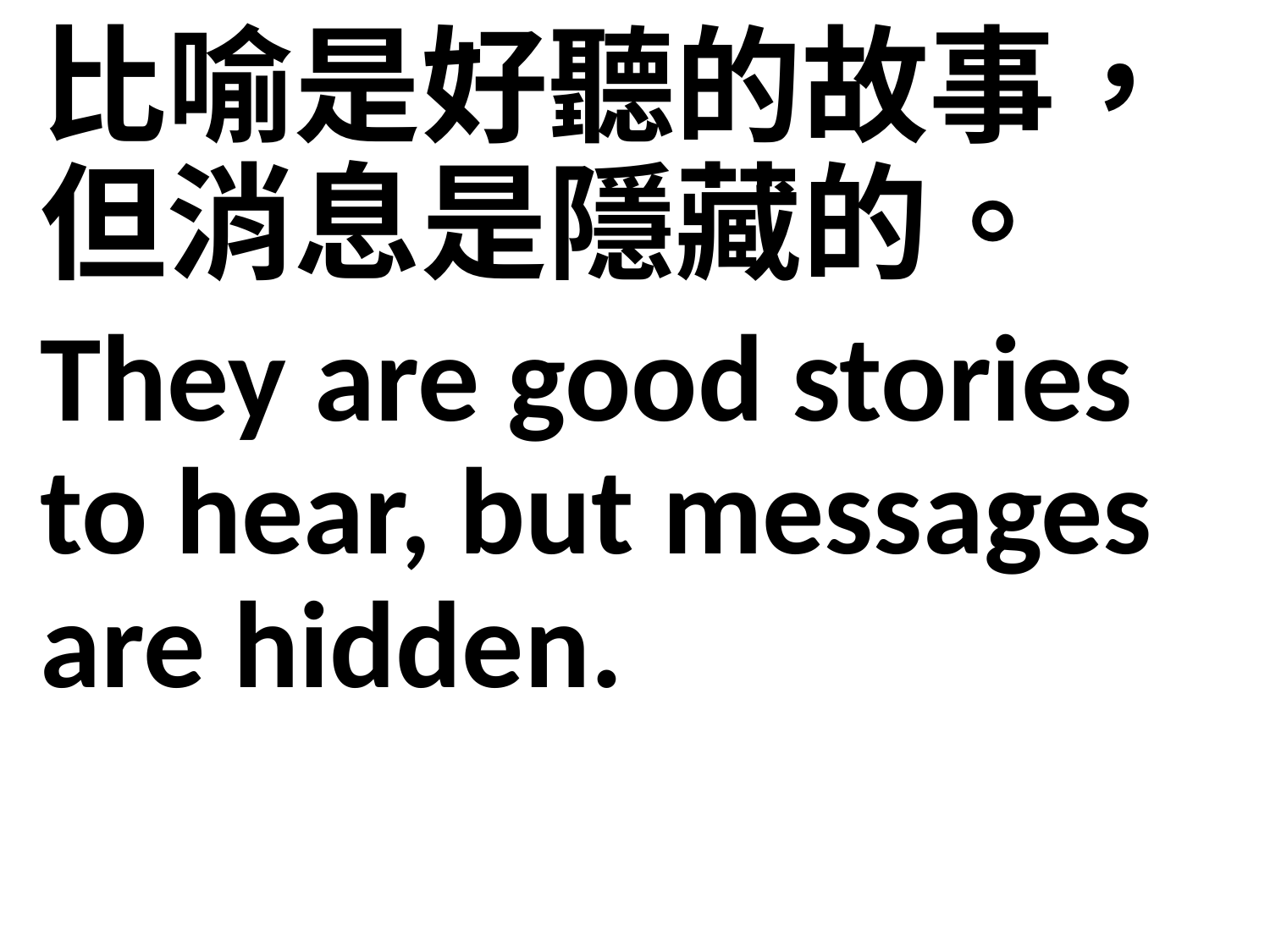

比喻是好聽的故事，但消息是隱藏的。
They are good stories to hear, but messages are hidden.